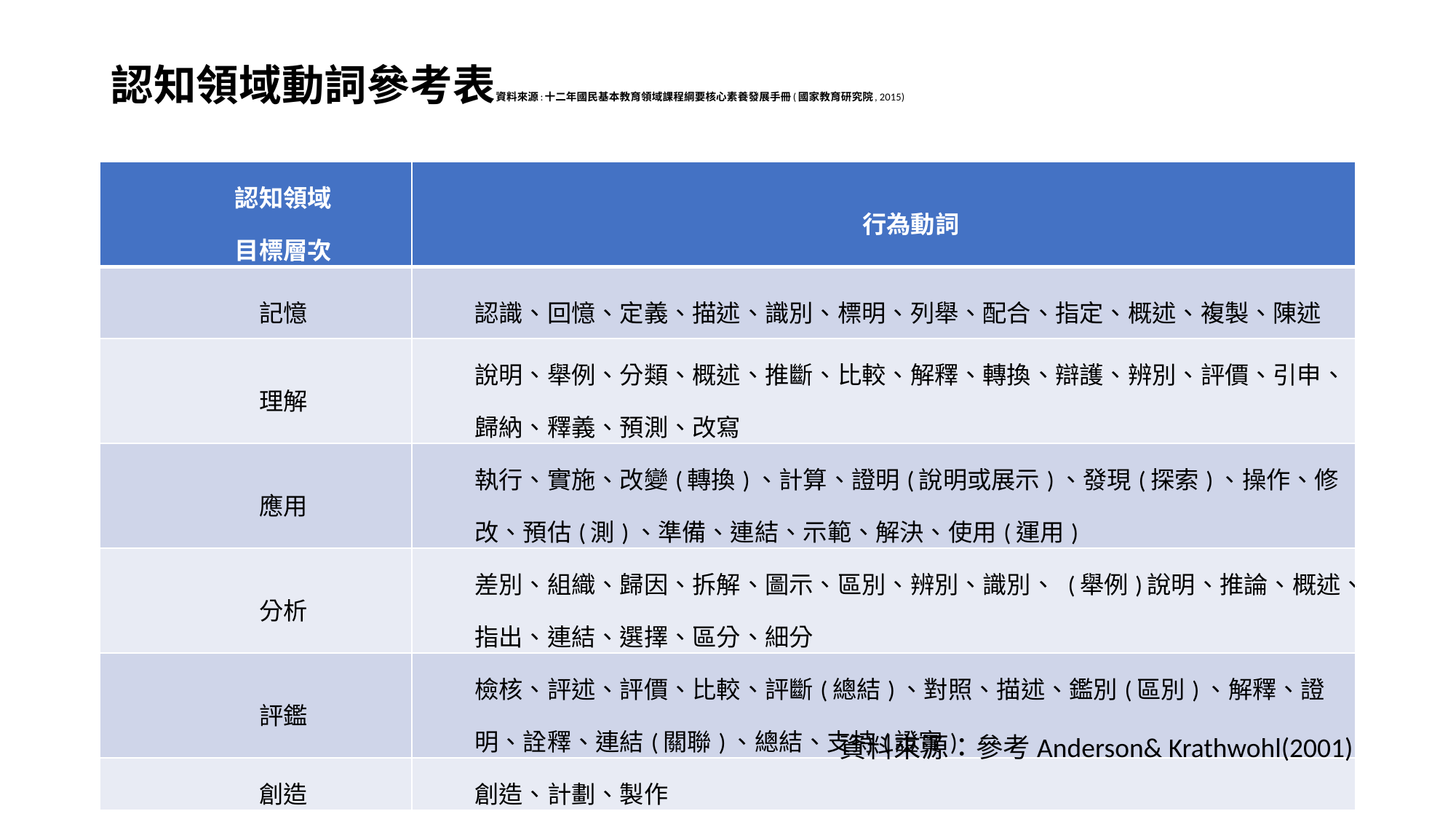

# 認知領域動詞參考表資料來源:十二年國民基本教育領域課程綱要核心素養發展手冊(國家教育研究院, 2015)
| 認知領域 目標層次 | 行為動詞 |
| --- | --- |
| 記憶 | 認識、回憶、定義、描述、識別、標明、列舉、配合、指定、概述、複製、陳述 |
| 理解 | 說明、舉例、分類、概述、推斷、比較、解釋、轉換、辯護、辨別、評價、引申、歸納、釋義、預測、改寫 |
| 應用 | 執行、實施、改變(轉換)、計算、證明(說明或展示)、發現(探索)、操作、修改、預估(測)、準備、連結、示範、解決、使用(運用) |
| 分析 | 差別、組織、歸因、拆解、圖示、區別、辨別、識別、 (舉例)說明、推論、概述、指出、連結、選擇、區分、細分 |
| 評鑑 | 檢核、評述、評價、比較、評斷(總結)、對照、描述、鑑別(區別)、解釋、證明、詮釋、連結(關聯)、總結、支持(證實) |
| 創造 | 創造、計劃、製作 |
資料來源：參考Anderson& Krathwohl(2001)
52